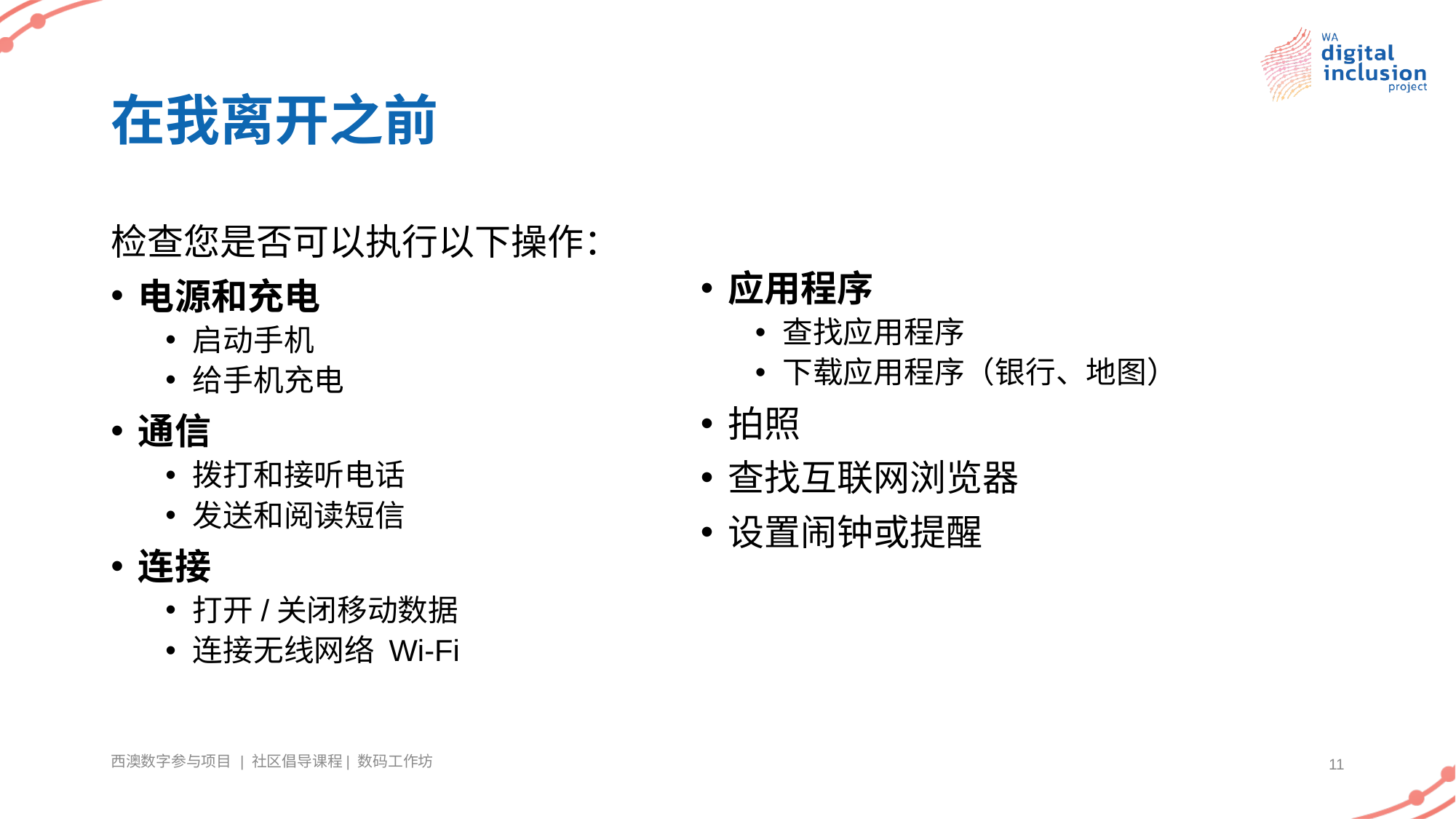

# 在我离开之前
检查您是否可以执行以下操作：
电源和充电
启动手机
给手机充电
通信
拨打和接听电话
发送和阅读短信
连接
打开/关闭移动数据
连接无线网络 Wi-Fi
应用程序
查找应用程序
下载应用程序（银行、地图）
拍照
查找互联网浏览器
设置闹钟或提醒
西澳数字参与项目 | 社区倡导课程| 数码工作坊
11